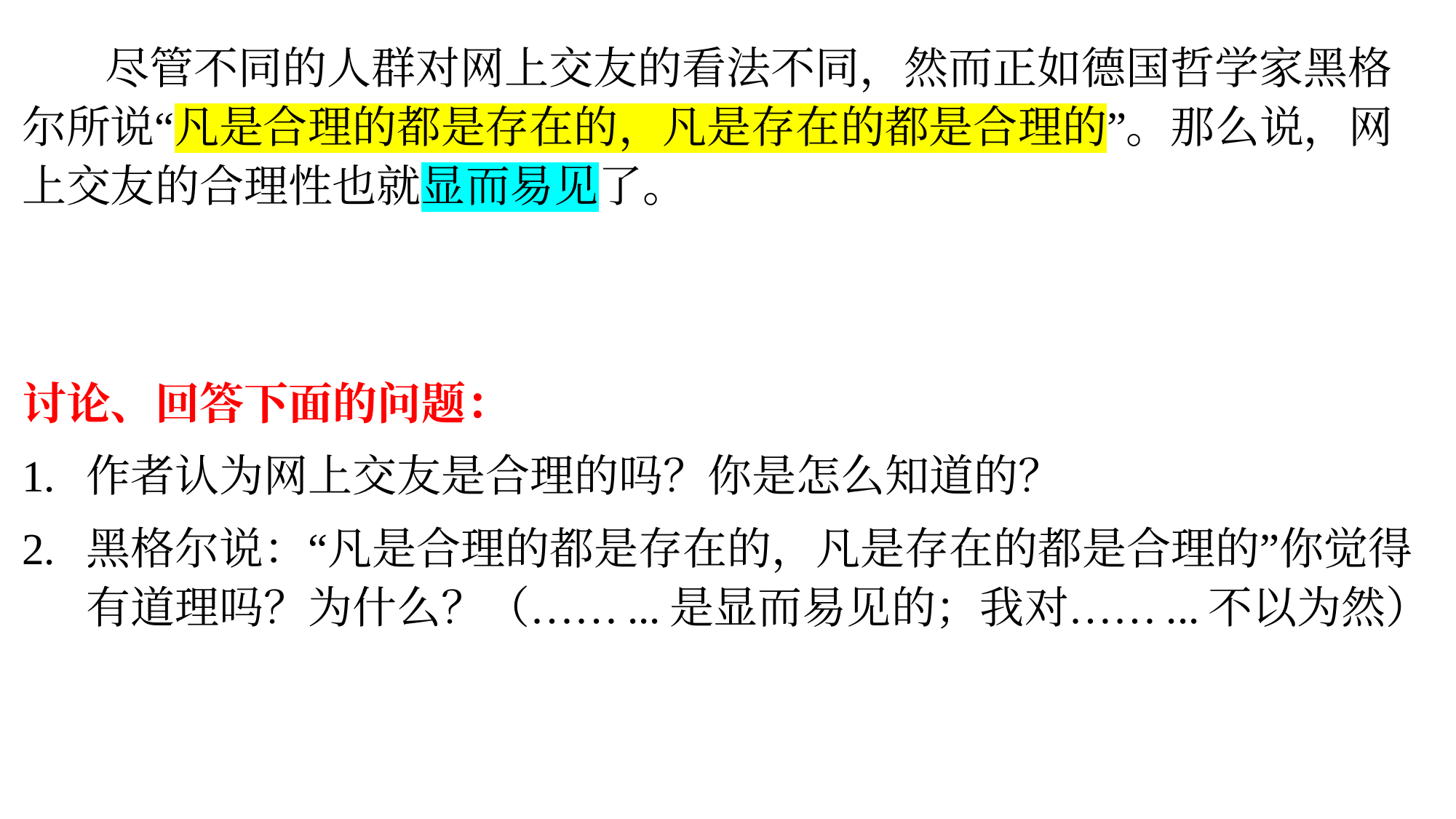

尽管不同的人群对网上交友的看法不同，然而正如德国哲学家黑格尔所说“凡是合理的都是存在的，凡是存在的都是合理的”。那么说，网上交友的合理性也就显而易见了。

讨论、回答下面的问题：
作者认为网上交友是合理的吗？你是怎么知道的？
黑格尔说：“凡是合理的都是存在的，凡是存在的都是合理的”你觉得有道理吗？为什么？（……...是显而易见的；我对……...不以为然）